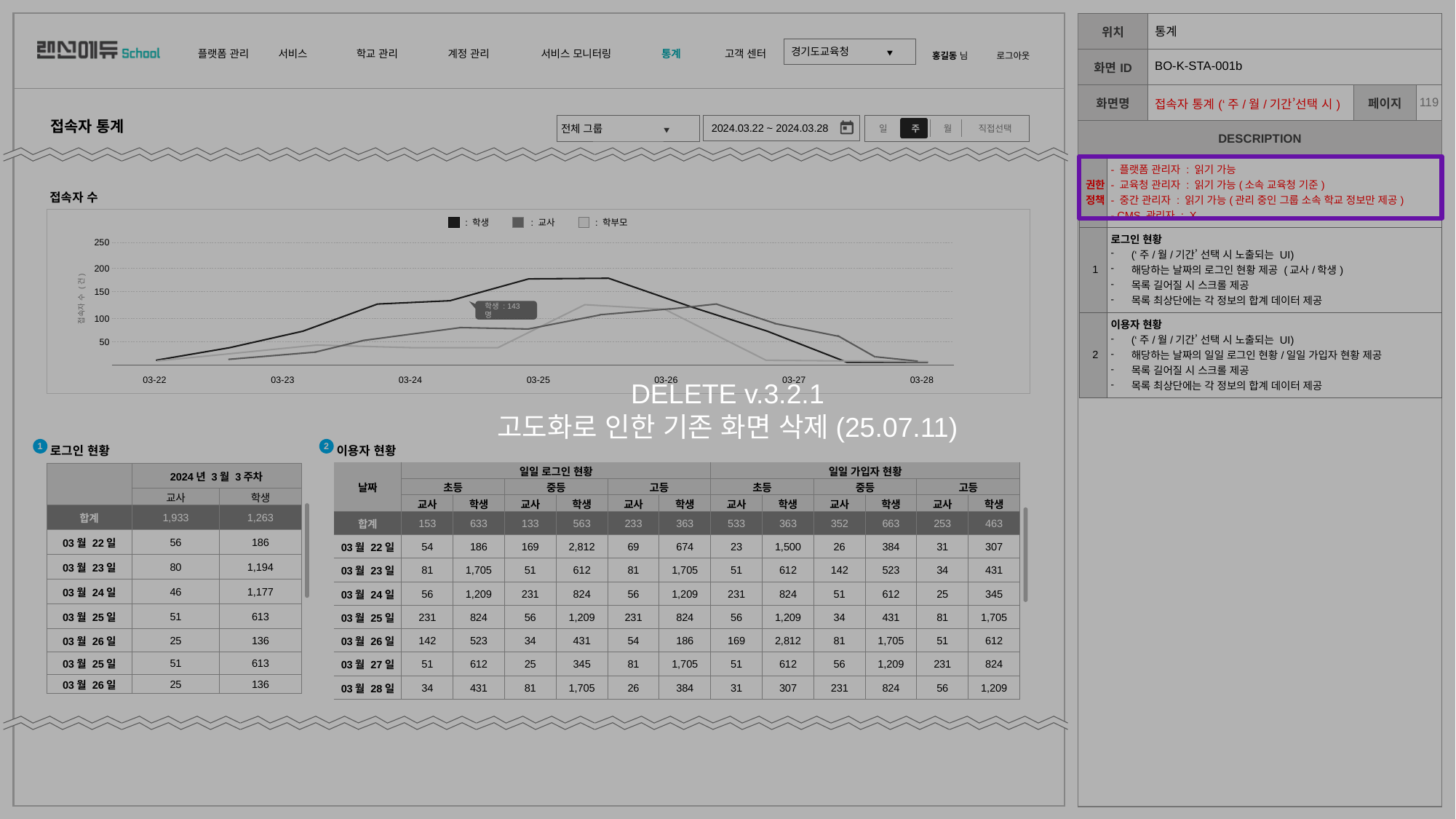

DELETE v.3.2.1
고도화로 인한 기존 화면 삭제(25.07.11)
|  | 통계 |  |  |
| --- | --- | --- | --- |
|  | BO-K-STA-001b |  |  |
|  | 접속자 통계(‘주/월/기간’선택 시) |  |  |
2024.03.22 ~ 2024.03.28

주
일
월
직접선택
전체 그룹                     ▼
접속자 통계

| 권한 정책 | - 플랫폼 관리자 : 읽기 가능 - 교육청 관리자 : 읽기 가능(소속 교육청 기준) - 중간 관리자 : 읽기 가능(관리 중인 그룹 소속 학교 정보만 제공) - CMS 관리자 : X |
| --- | --- |
| 1 | 로그인 현황 (‘주/월/기간’ 선택 시 노출되는 UI) 해당하는 날짜의 로그인 현황 제공 (교사/학생) 목록 길어질 시 스크롤 제공 목록 최상단에는 각 정보의 합계 데이터 제공 |
| 2 | 이용자 현황 (‘주/월/기간’ 선택 시 노출되는 UI) 해당하는 날짜의 일일 로그인 현황/일일 가입자 현황 제공 목록 길어질 시 스크롤 제공 목록 최상단에는 각 정보의 합계 데이터 제공 |
접속자 수

: 학생
: 교사
: 학부모

250
200

150
접속자 수 (건)
학생 : 143명
100
50
03-22
03-23
03-24
03-25
03-26
03-27
03-28
1
2
로그인 현황
이용자 현황
| 날짜 | 일일 로그인 현황 |  |  |  |  |  | 일일 가입자 현황 |  |  |  |  |  |
| --- | --- | --- | --- | --- | --- | --- | --- | --- | --- | --- | --- | --- |
|  | 초등 |  | 중등 |  | 고등 |  | 초등 |  | 중등 |  | 고등 |  |
|  | 교사 | 학생 | 교사 | 학생 | 교사 | 학생 | 교사 | 학생 | 교사 | 학생 | 교사 | 학생 |
| 합계 | 153 | 633 | 133 | 563 | 233 | 363 | 533 | 363 | 352 | 663 | 253 | 463 |
| 03월 22일 | 54 | 186 | 169 | 2,812 | 69 | 674 | 23 | 1,500 | 26 | 384 | 31 | 307 |
| 03월 23일 | 81 | 1,705 | 51 | 612 | 81 | 1,705 | 51 | 612 | 142 | 523 | 34 | 431 |
| 03월 24일 | 56 | 1,209 | 231 | 824 | 56 | 1,209 | 231 | 824 | 51 | 612 | 25 | 345 |
| 03월 25일 | 231 | 824 | 56 | 1,209 | 231 | 824 | 56 | 1,209 | 34 | 431 | 81 | 1,705 |
| 03월 26일 | 142 | 523 | 34 | 431 | 54 | 186 | 169 | 2,812 | 81 | 1,705 | 51 | 612 |
| 03월 27일 | 51 | 612 | 25 | 345 | 81 | 1,705 | 51 | 612 | 56 | 1,209 | 231 | 824 |
| 03월 28일 | 34 | 431 | 81 | 1,705 | 26 | 384 | 31 | 307 | 231 | 824 | 56 | 1,209 |
|  | 2024년 3월 3주차 |  |
| --- | --- | --- |
|  | 교사 | 학생 |
| 합계 | 1,933 | 1,263 |
| 03월 22일 | 56 | 186 |
| 03월 23일 | 80 | 1,194 |
| 03월 24일 | 46 | 1,177 |
| 03월 25일 | 51 | 613 |
| 03월 26일 | 25 | 136 |
| 03월 25일 | 51 | 613 |
| 03월 26일 | 25 | 136 |